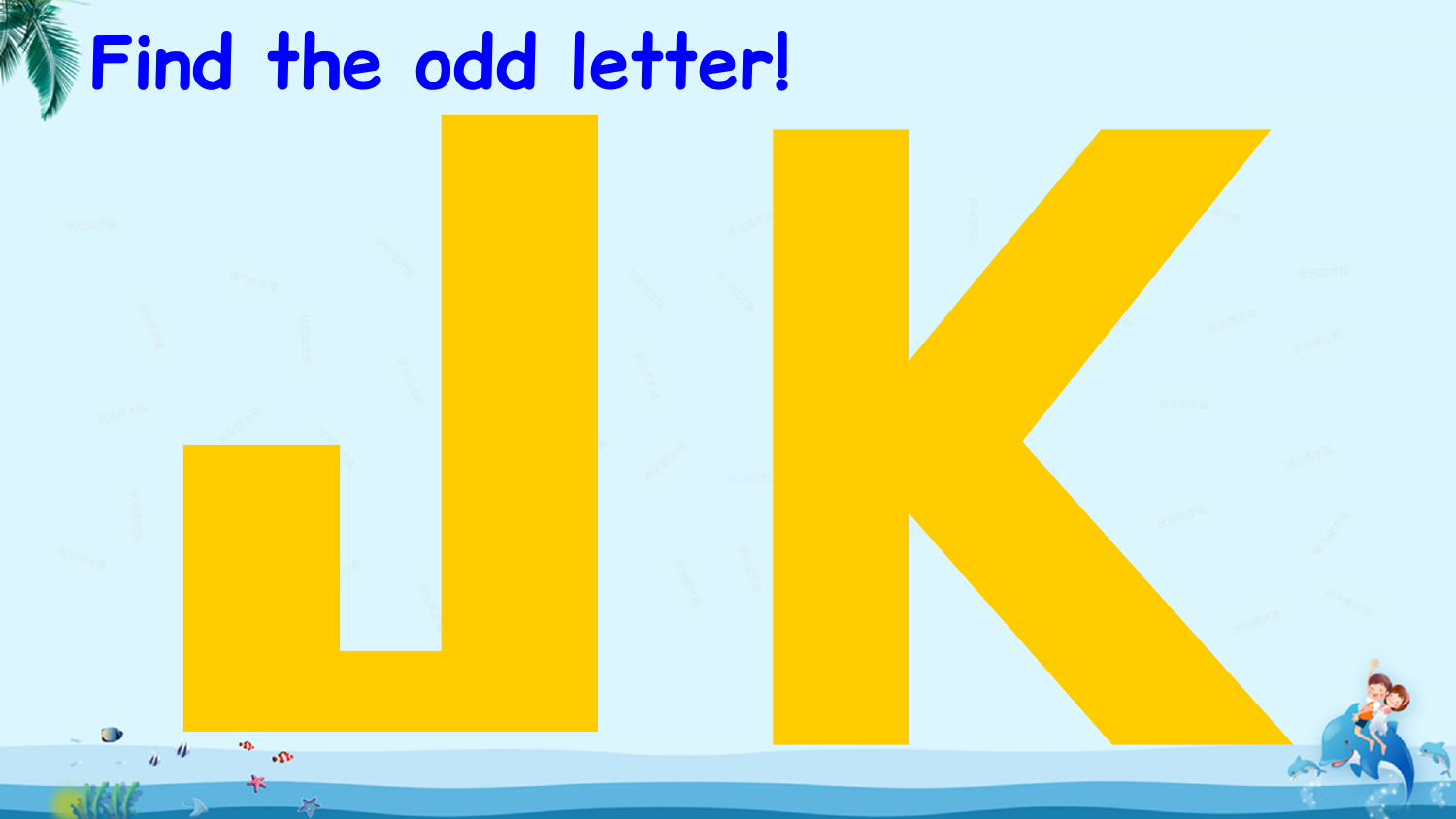

Find the odd letter!

IIIIIIIIIIIIIJIIII
BB      BB BB    BB  BB  BB BKBB       BB  BB     BB    BB    BB      BB

状元成才路
状元成才路
状元成才路
状元成才路
状元成才路
状元成才路
状元成才路
状元成才路
状元成才路
状元成才路
状元成才路
状元成才路
状元成才路
状元成才路
状元成才路
状元成才路
状元成才路
状元成才路
状元成才路
状元成才路
状元成才路
状元成才路
状元成才路
状元成才路

状元成才路
状元成才路
状元成才路
状元成才路
状元成才路
III   III   IIIII
状元成才路
状元成才路
状元成才路
状元成才路
状元成才路
状元成才路
状元成才路
状元成才路
状元成才路
状元成才路
状元成才路
状元成才路
状元成才路
状元成才路

状元成才路
状元成才路
状元成才路
状元成才路
状元成才路
状元成才路
状元成才路
状元成才路
状元成才路
状元成才路
状元成才路
状元成才路
状元成才路